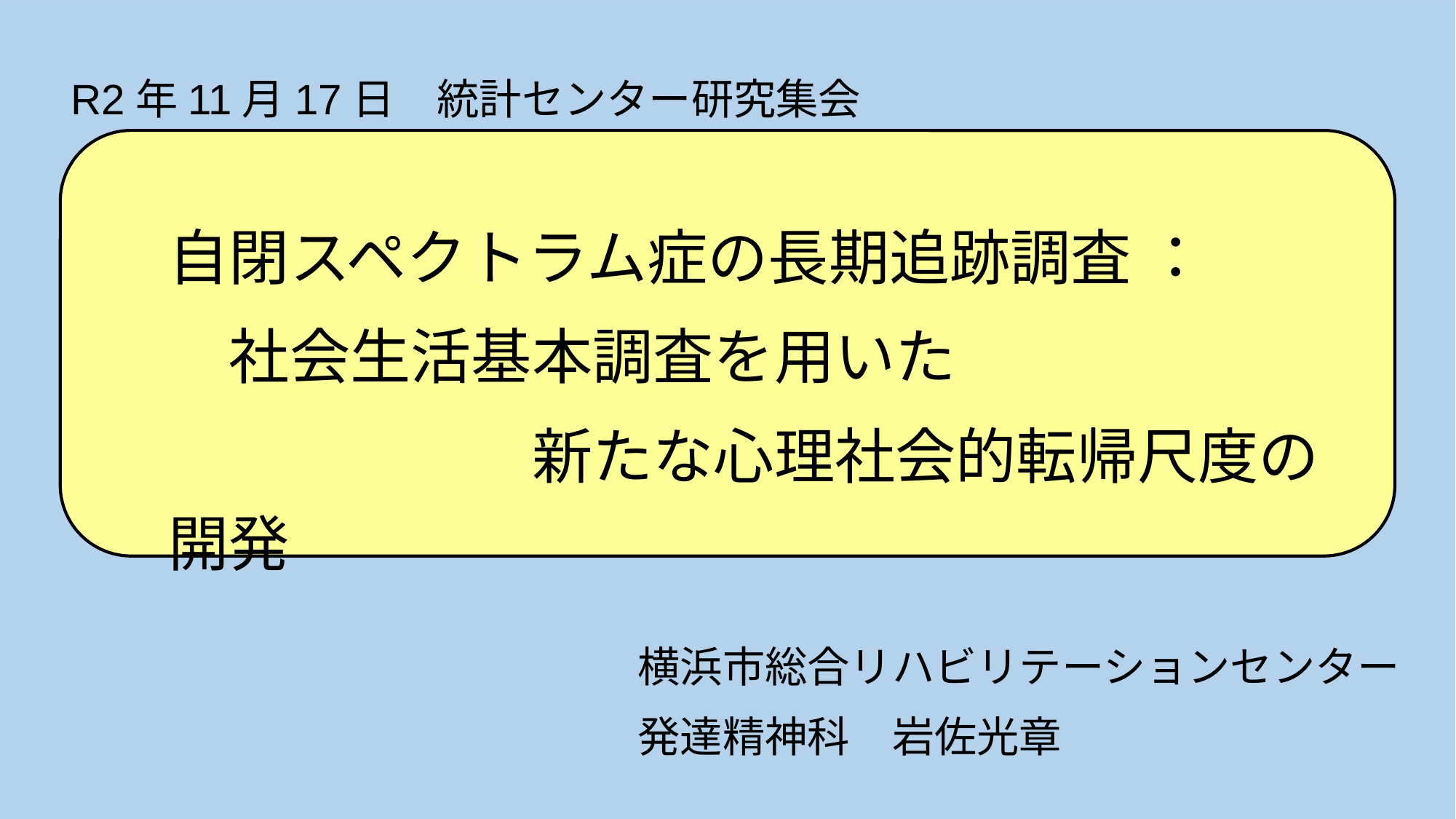

R2年11月17日　統計センター研究集会

自閉スペクトラム症の長期追跡調査 ：
　社会生活基本調査を用いた
　　　　　　新たな心理社会的転帰尺度の開発
横浜市総合リハビリテーションセンター
発達精神科　岩佐光章